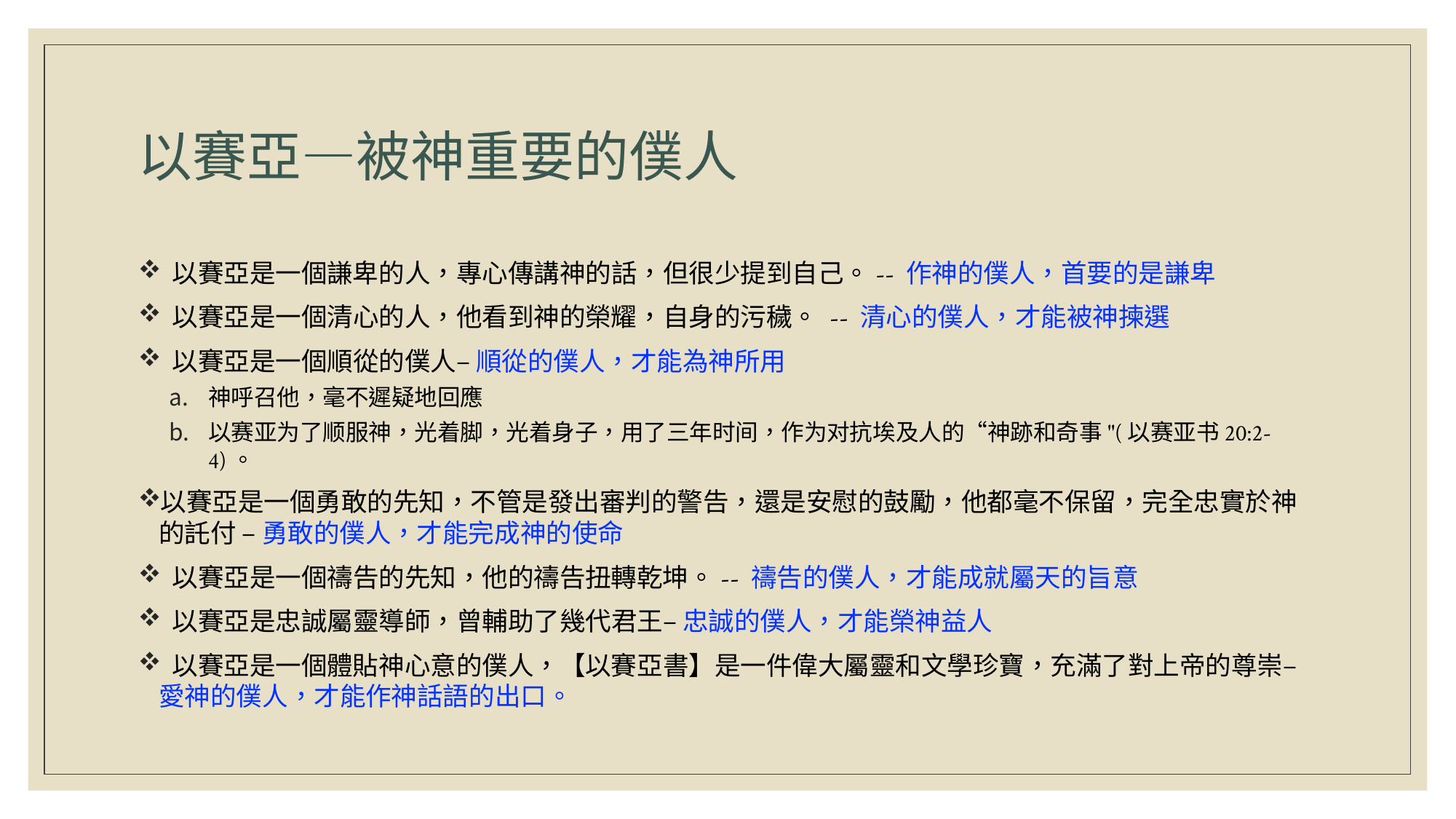

# 以賽亞—被神重要的僕人
 以賽亞是一個謙卑的人，專心傳講神的話，但很少提到自己。-- 作神的僕人，首要的是謙卑
 以賽亞是一個清心的人，他看到神的榮耀，自身的污穢。 -- 清心的僕人，才能被神揀選
 以賽亞是一個順從的僕人– 順從的僕人，才能為神所用
神呼召他，毫不遲疑地回應
以赛亚为了顺服神，光着脚，光着身子，用了三年时间，作为对抗埃及人的“神跡和奇事"(以赛亚书20:2-4)。
以賽亞是一個勇敢的先知，不管是發出審判的警告，還是安慰的鼓勵，他都毫不保留，完全忠實於神的託付 – 勇敢的僕人，才能完成神的使命
 以賽亞是一個禱告的先知，他的禱告扭轉乾坤。-- 禱告的僕人，才能成就屬天的旨意
 以賽亞是忠誠屬靈導師，曾輔助了幾代君王– 忠誠的僕人，才能榮神益人
 以賽亞是一個體貼神心意的僕人，【以賽亞書】是一件偉大屬靈和文學珍寶，充滿了對上帝的尊崇– 愛神的僕人，才能作神話語的出口。